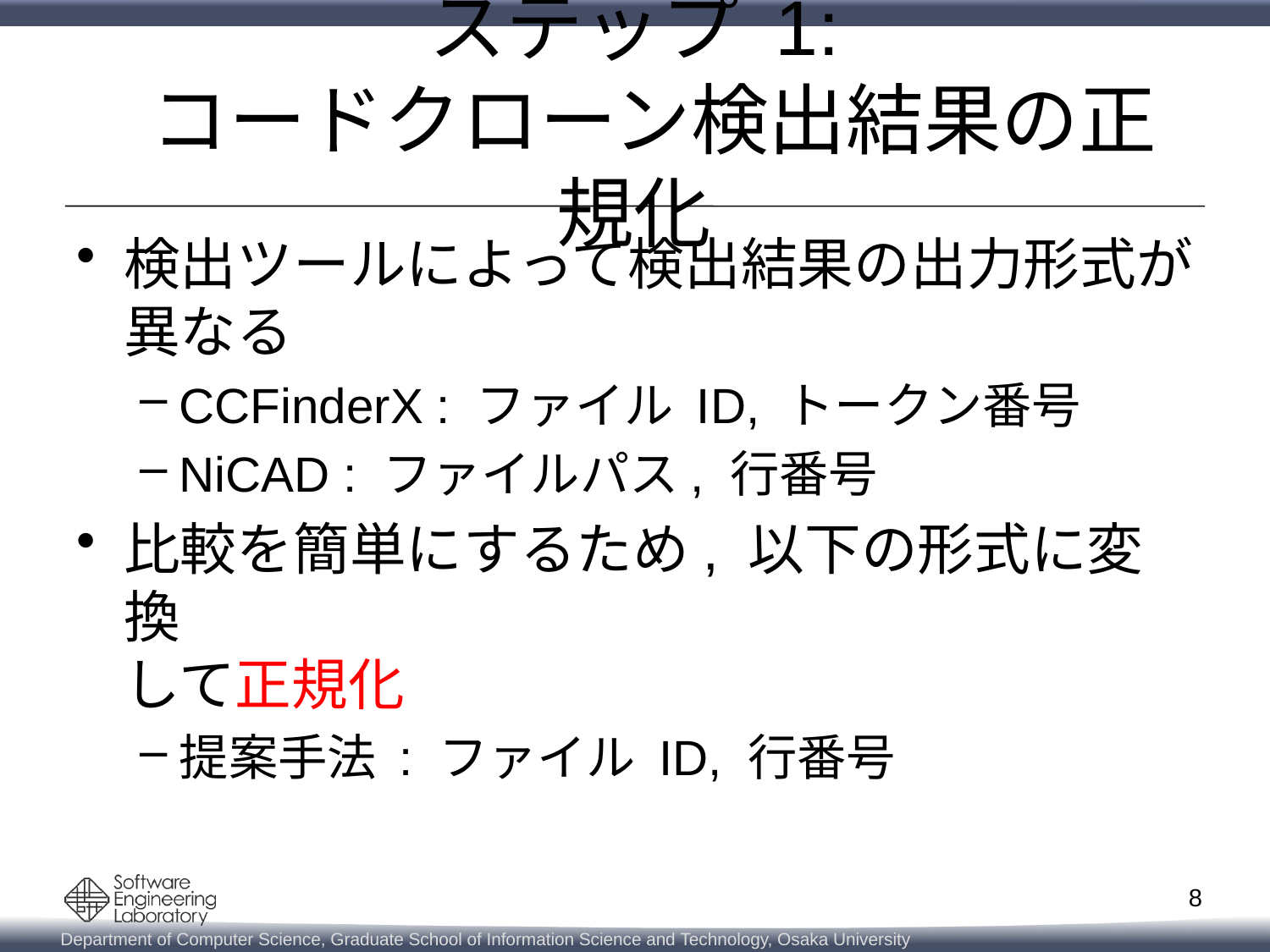

# ステップ 1: コードクローン検出結果の正規化
検出ツールによって検出結果の出力形式が異なる
CCFinderX : ファイル ID, トークン番号
NiCAD : ファイルパス, 行番号
比較を簡単にするため, 以下の形式に変換
して正規化
提案手法 : ファイル ID, 行番号
8